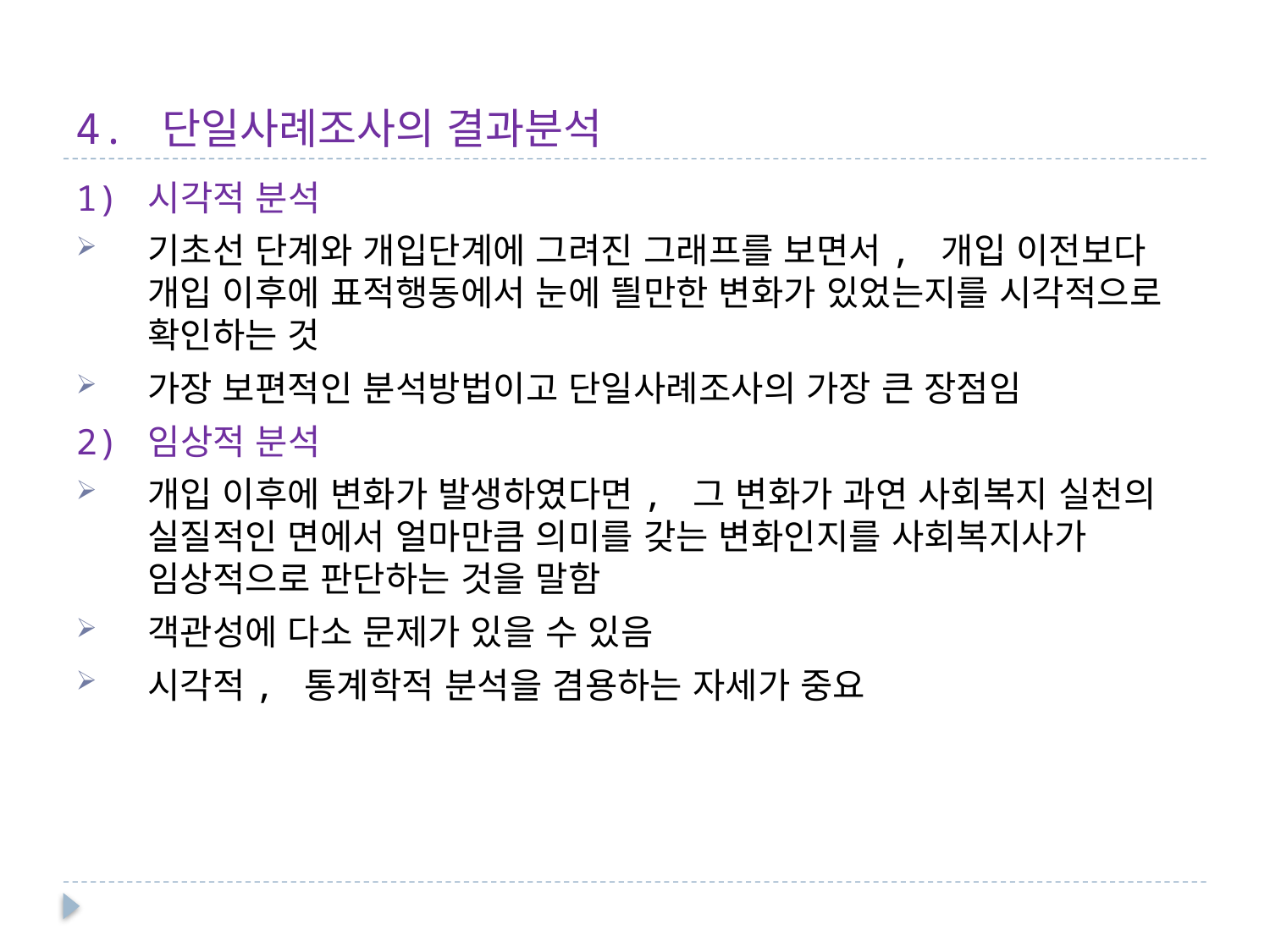

# 4. 단일사례조사의 결과분석
1) 시각적 분석
기초선 단계와 개입단계에 그려진 그래프를 보면서, 개입 이전보다 개입 이후에 표적행동에서 눈에 띌만한 변화가 있었는지를 시각적으로 확인하는 것
가장 보편적인 분석방법이고 단일사례조사의 가장 큰 장점임
2) 임상적 분석
개입 이후에 변화가 발생하였다면, 그 변화가 과연 사회복지 실천의 실질적인 면에서 얼마만큼 의미를 갖는 변화인지를 사회복지사가 임상적으로 판단하는 것을 말함
객관성에 다소 문제가 있을 수 있음
시각적, 통계학적 분석을 겸용하는 자세가 중요